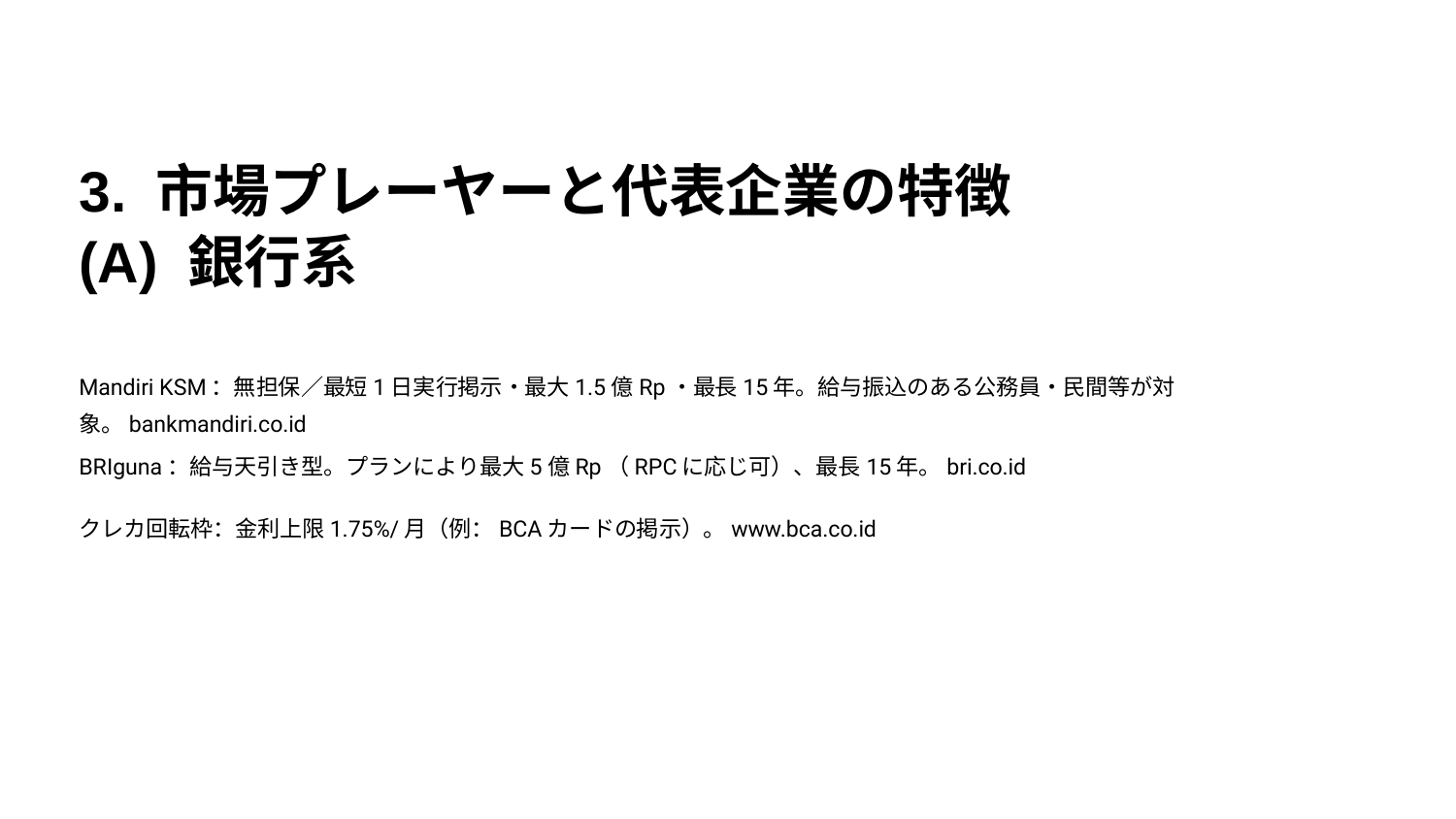

3. 市場プレーヤーと代表企業の特徴
(A) 銀行系
Mandiri KSM：無担保／最短1日実行掲示・最大1.5億Rp・最長15年。給与振込のある公務員・民間等が対象。bankmandiri.co.id
BRIguna：給与天引き型。プランにより最大5億Rp（RPCに応じ可）、最長15年。bri.co.id
クレカ回転枠：金利上限1.75%/月（例：BCAカードの掲示）。www.bca.co.id